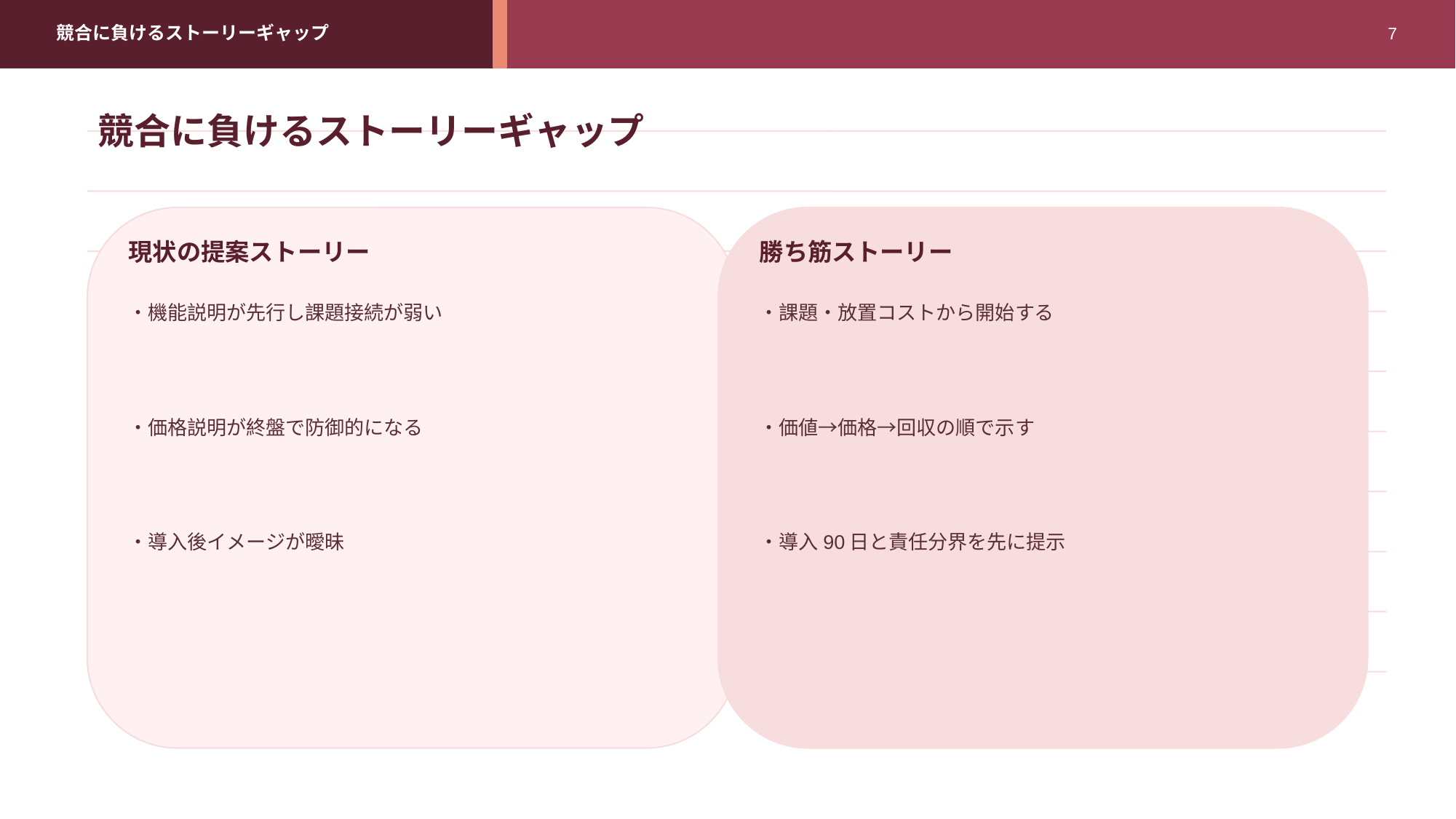

競合に負けるストーリーギャップ
7
競合に負けるストーリーギャップ

現状の提案ストーリー
勝ち筋ストーリー

・機能説明が先行し課題接続が弱い
・課題・放置コストから開始する

・価格説明が終盤で防御的になる
・価値→価格→回収の順で示す

・導入後イメージが曖昧
・導入90日と責任分界を先に提示